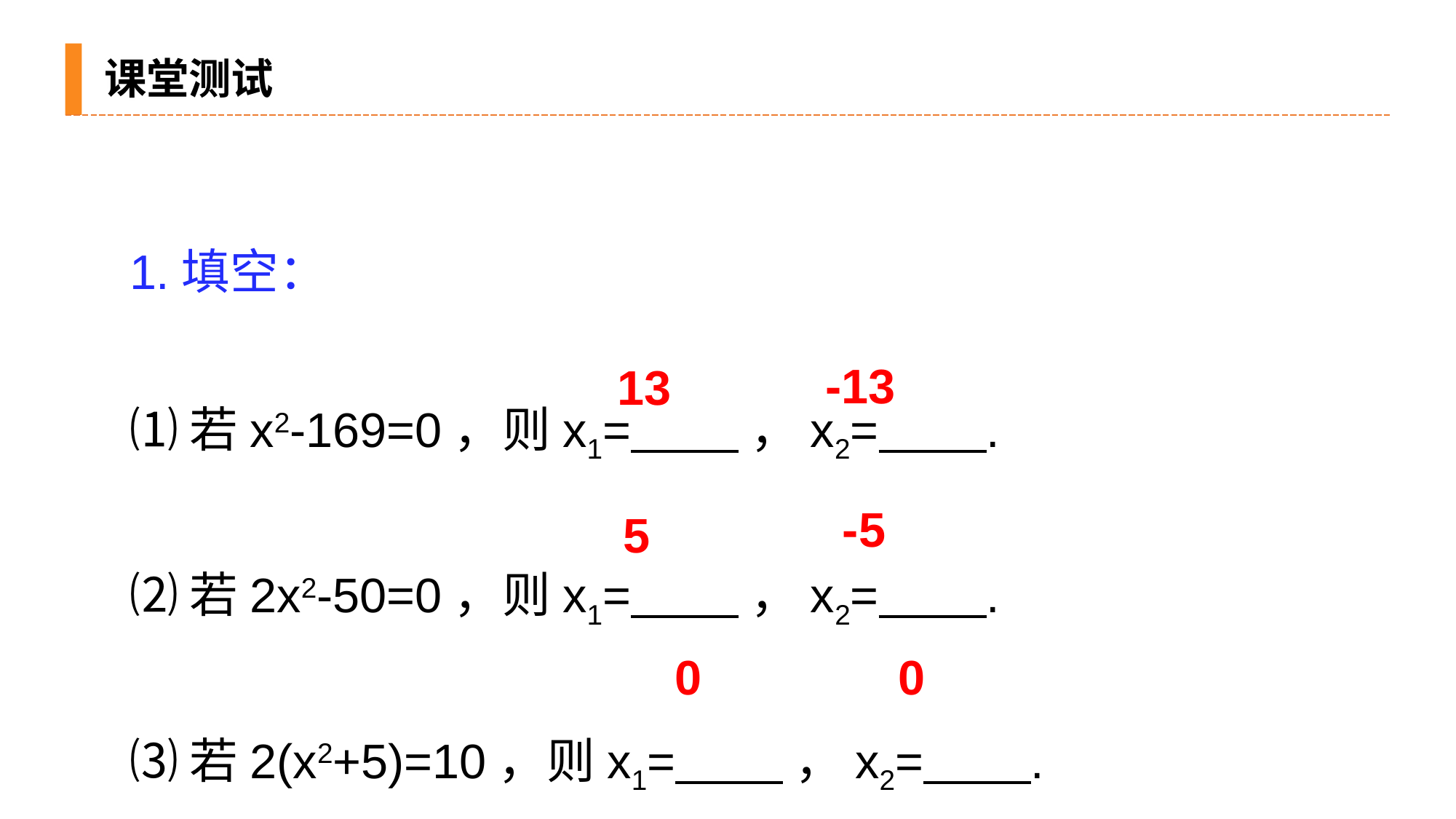

课堂测试
1.填空：
⑴若x2-169=0，则x1=        ，x2=        .
⑵若2x2-50=0，则x1=        ，x2=        .
⑶若2(x2+5)=10，则x1=        ，x2=        .
-13
13
-5
5
0
0